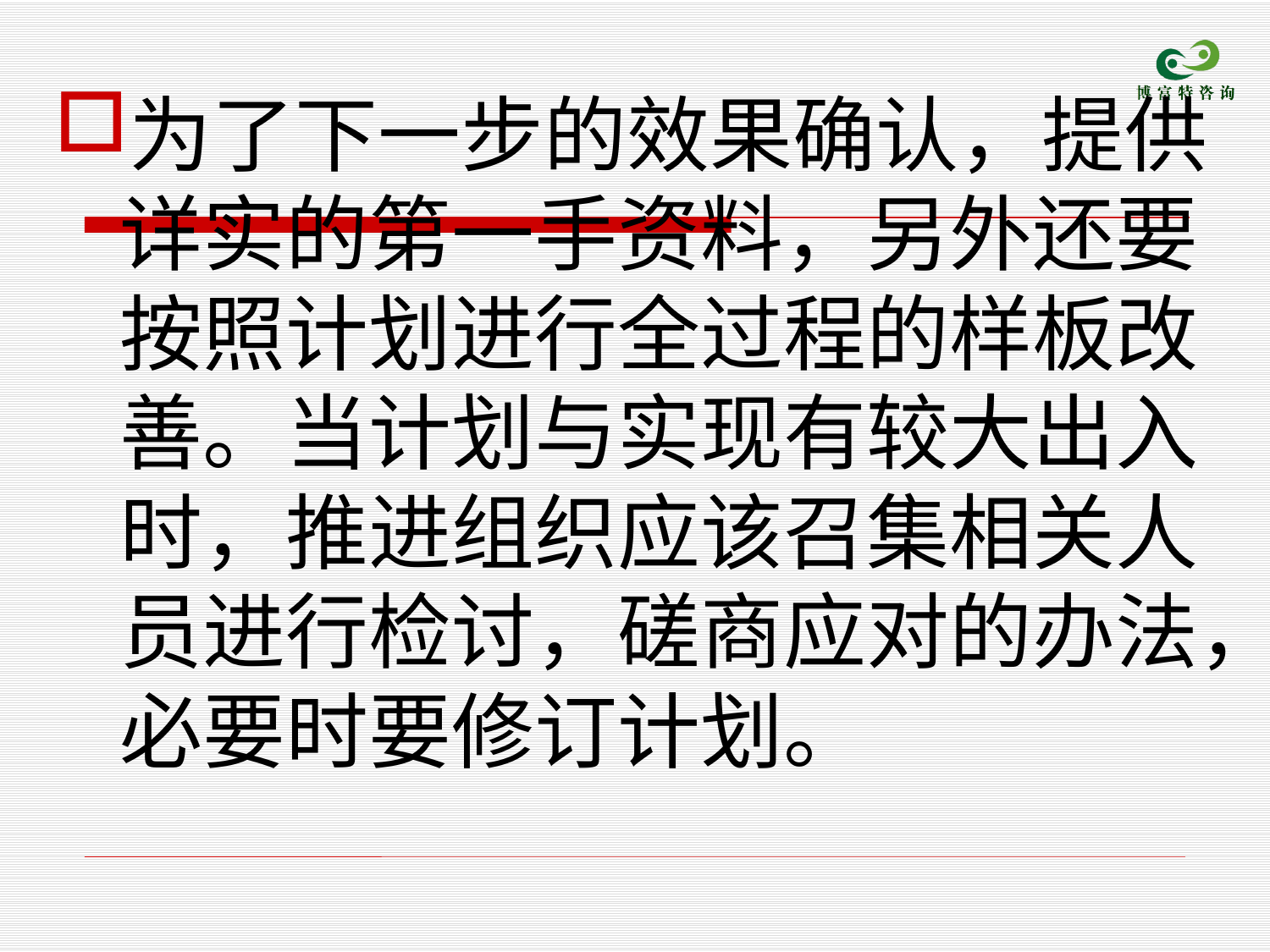

为了下一步的效果确认，提供详实的第一手资料，另外还要按照计划进行全过程的样板改善。当计划与实现有较大出入时，推进组织应该召集相关人员进行检讨，磋商应对的办法，必要时要修订计划。
431